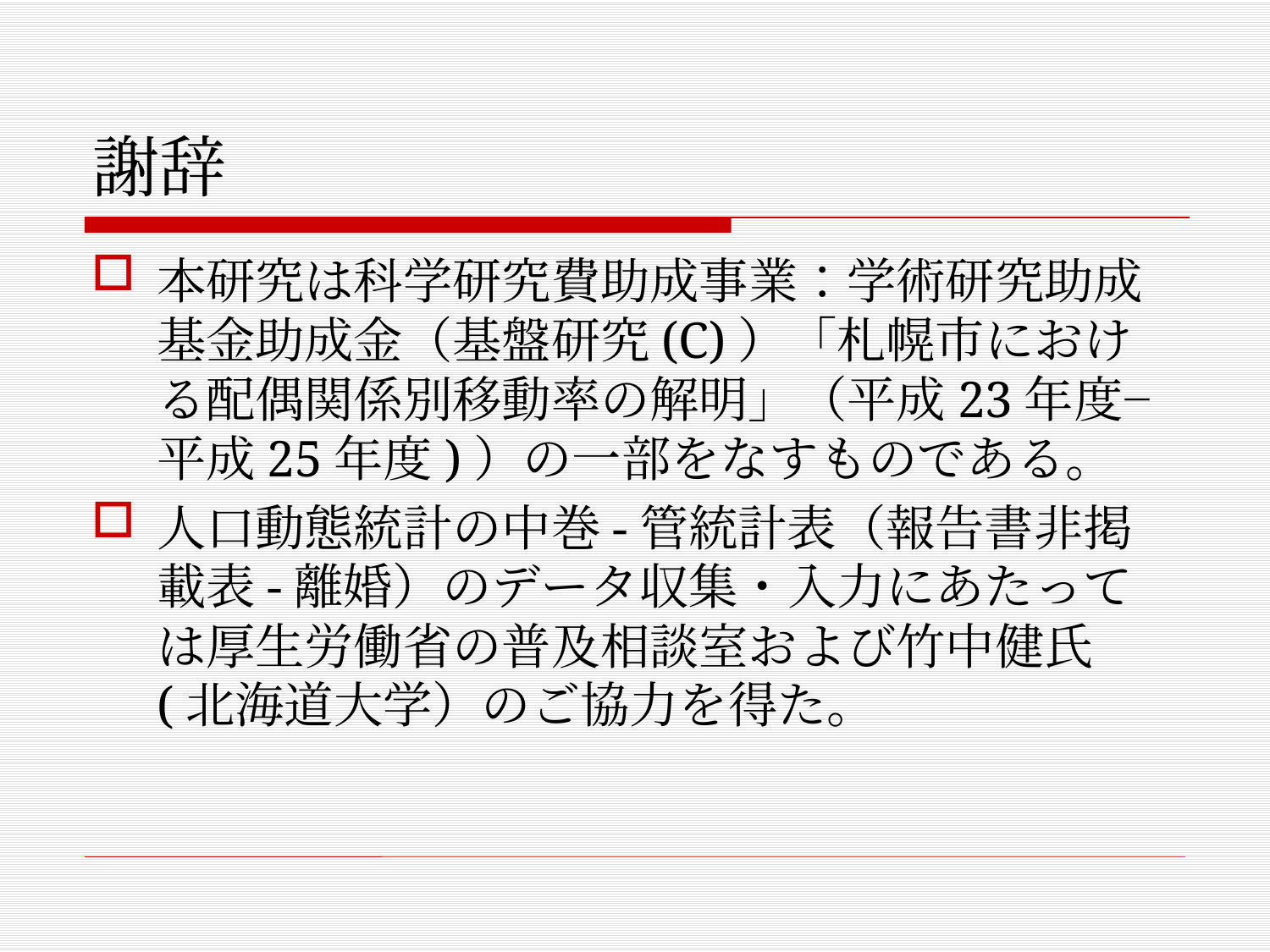

# 謝辞
本研究は科学研究費助成事業：学術研究助成基金助成金（基盤研究(C)）「札幌市における配偶関係別移動率の解明」（平成23年度−平成25年度)）の一部をなすものである。
人口動態統計の中巻-管統計表（報告書非掲載表-離婚）のデータ収集・入力にあたっては厚生労働省の普及相談室および竹中健氏(北海道大学）のご協力を得た。